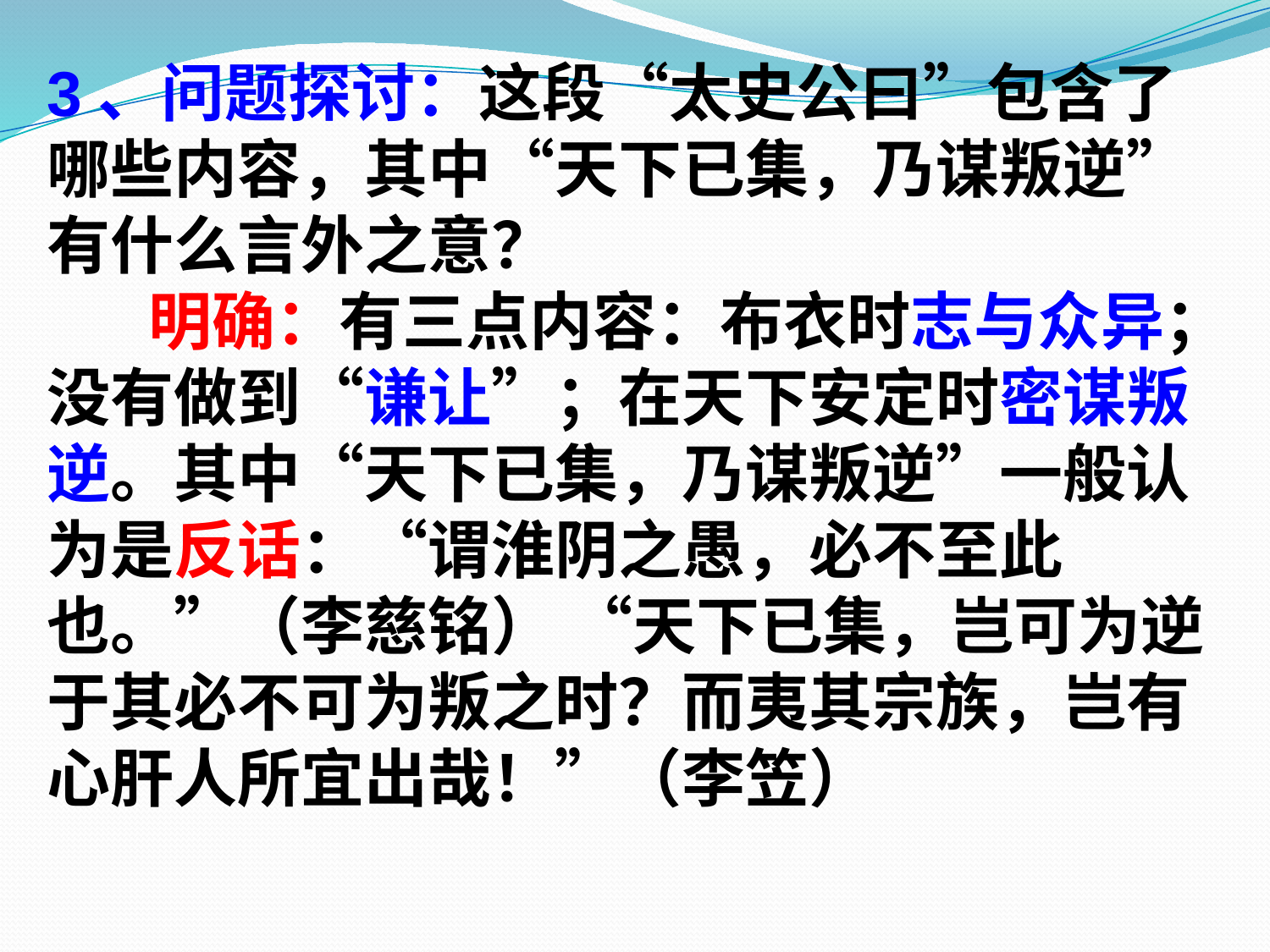

3、问题探讨：这段“太史公曰”包含了哪些内容，其中“天下已集，乃谋叛逆”有什么言外之意？
      明确：有三点内容：布衣时志与众异；没有做到“谦让”；在天下安定时密谋叛逆。其中“天下已集，乃谋叛逆”一般认为是反话：“谓淮阴之愚，必不至此也。”（李慈铭） “天下已集，岂可为逆于其必不可为叛之时？而夷其宗族，岂有心肝人所宜出哉！”（李笠）